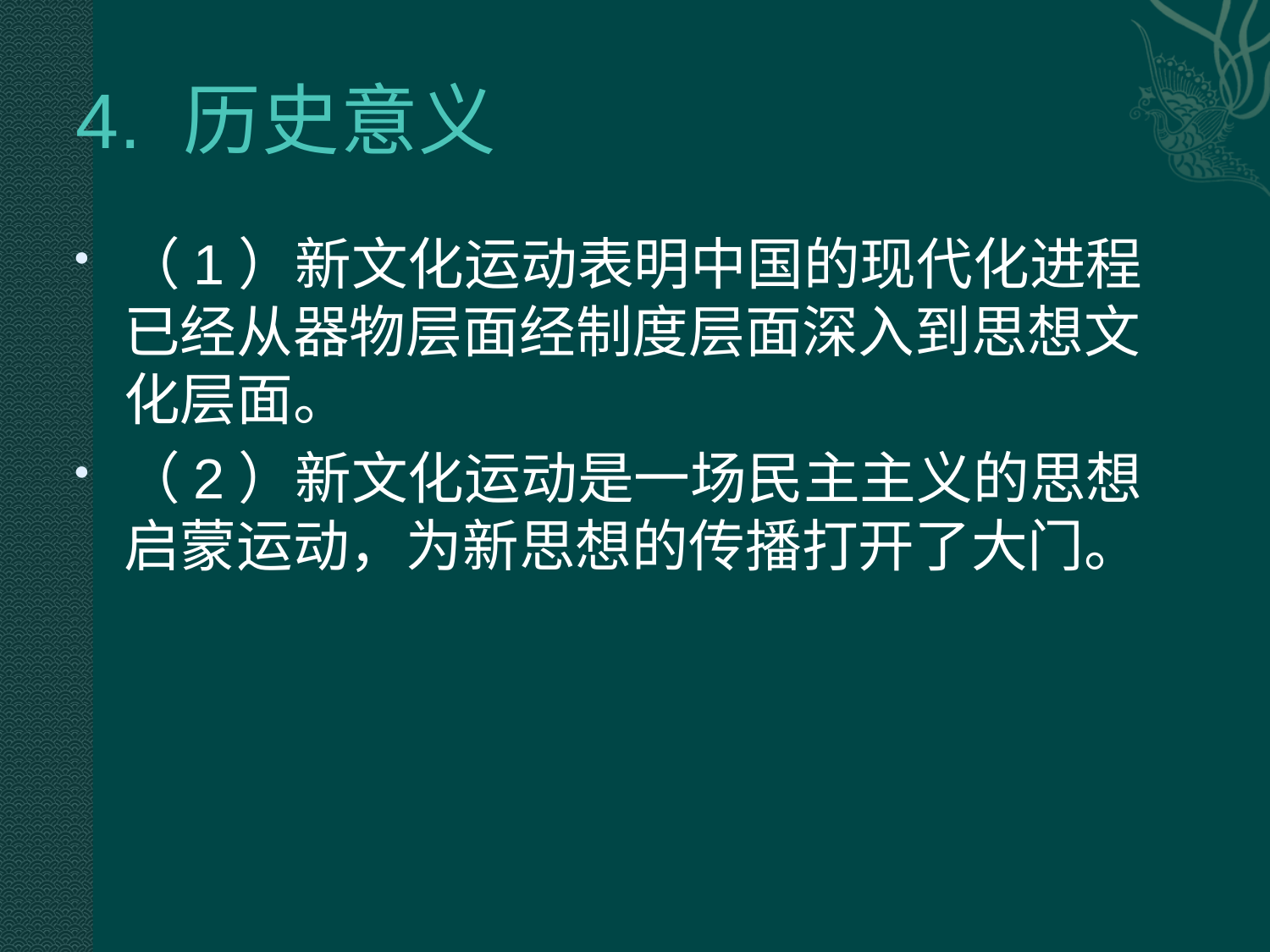

# 4. 历史意义
（1）新文化运动表明中国的现代化进程已经从器物层面经制度层面深入到思想文化层面。
（2）新文化运动是一场民主主义的思想启蒙运动，为新思想的传播打开了大门。